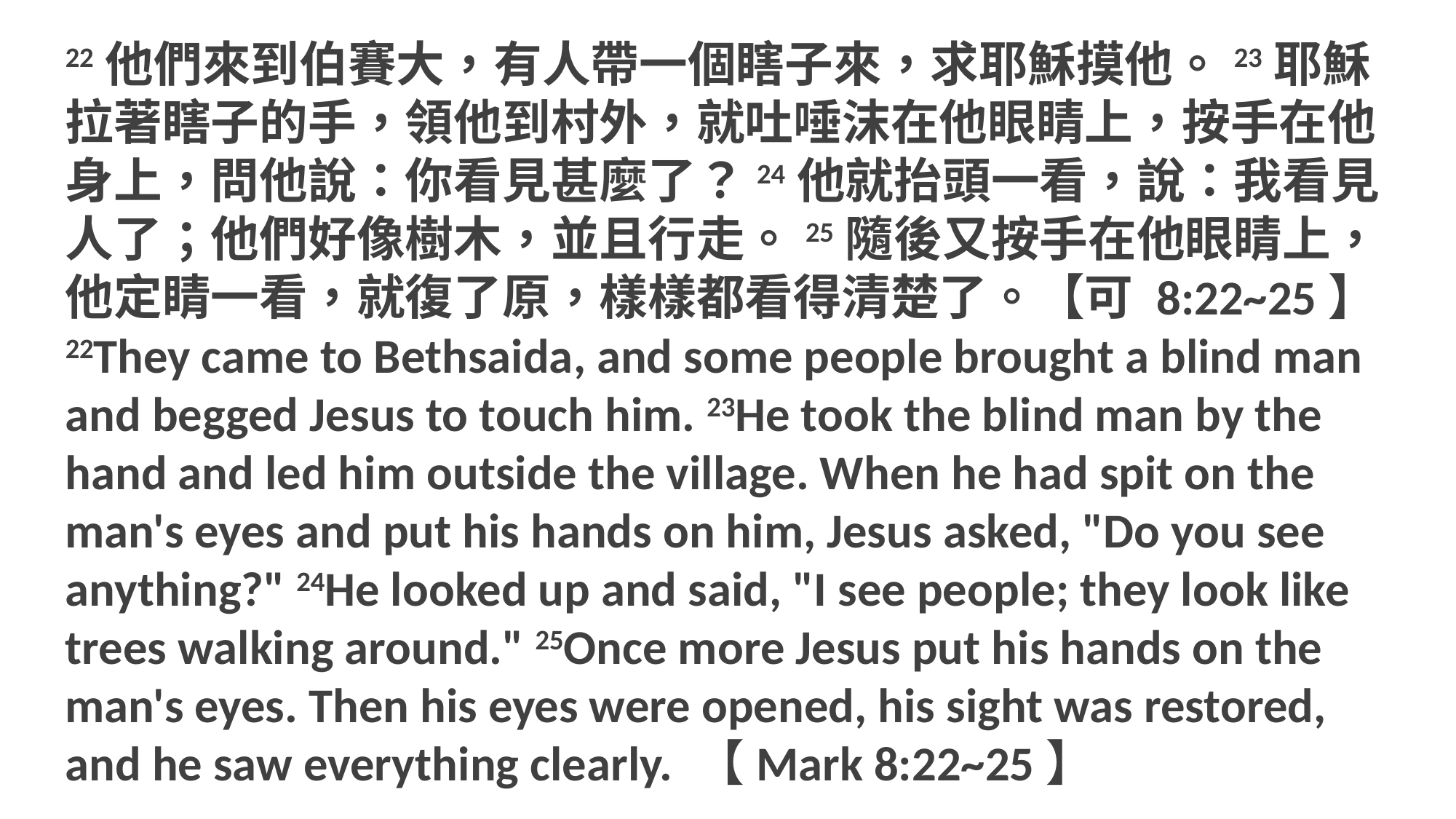

22他們來到伯賽大，有人帶一個瞎子來，求耶穌摸他。23耶穌拉著瞎子的手，領他到村外，就吐唾沫在他眼睛上，按手在他身上，問他說：你看見甚麼了？24他就抬頭一看，說：我看見人了；他們好像樹木，並且行走。25隨後又按手在他眼睛上，他定睛一看，就復了原，樣樣都看得清楚了。【可 8:22~25】
22They came to Bethsaida, and some people brought a blind man and begged Jesus to touch him. 23He took the blind man by the hand and led him outside the village. When he had spit on the man's eyes and put his hands on him, Jesus asked, "Do you see anything?" 24He looked up and said, "I see people; they look like trees walking around." 25Once more Jesus put his hands on the man's eyes. Then his eyes were opened, his sight was restored, and he saw everything clearly. 【Mark 8:22~25】